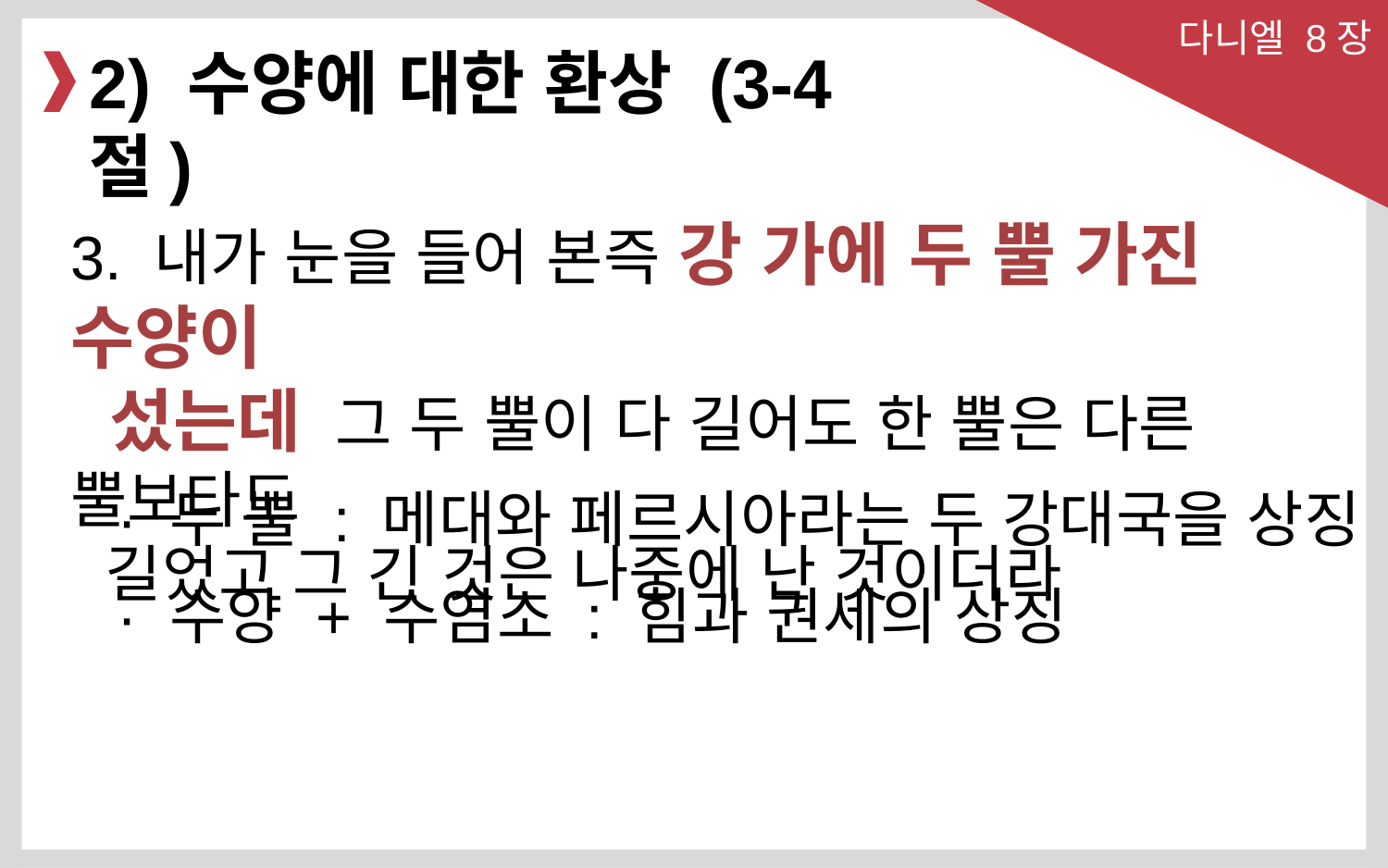

다니엘 8장
2) 수양에 대한 환상 (3-4절)

3. 내가 눈을 들어 본즉 강 가에 두 뿔 가진 수양이
  섰는데  그 두 뿔이 다 길어도 한 뿔은 다른 뿔보다도
  길었고 그 긴 것은 나중에 난 것이더라
· 두 뿔 : 메대와 페르시아라는 두 강대국을 상징
· 수양 + 수염소 : 힘과 권세의 상징